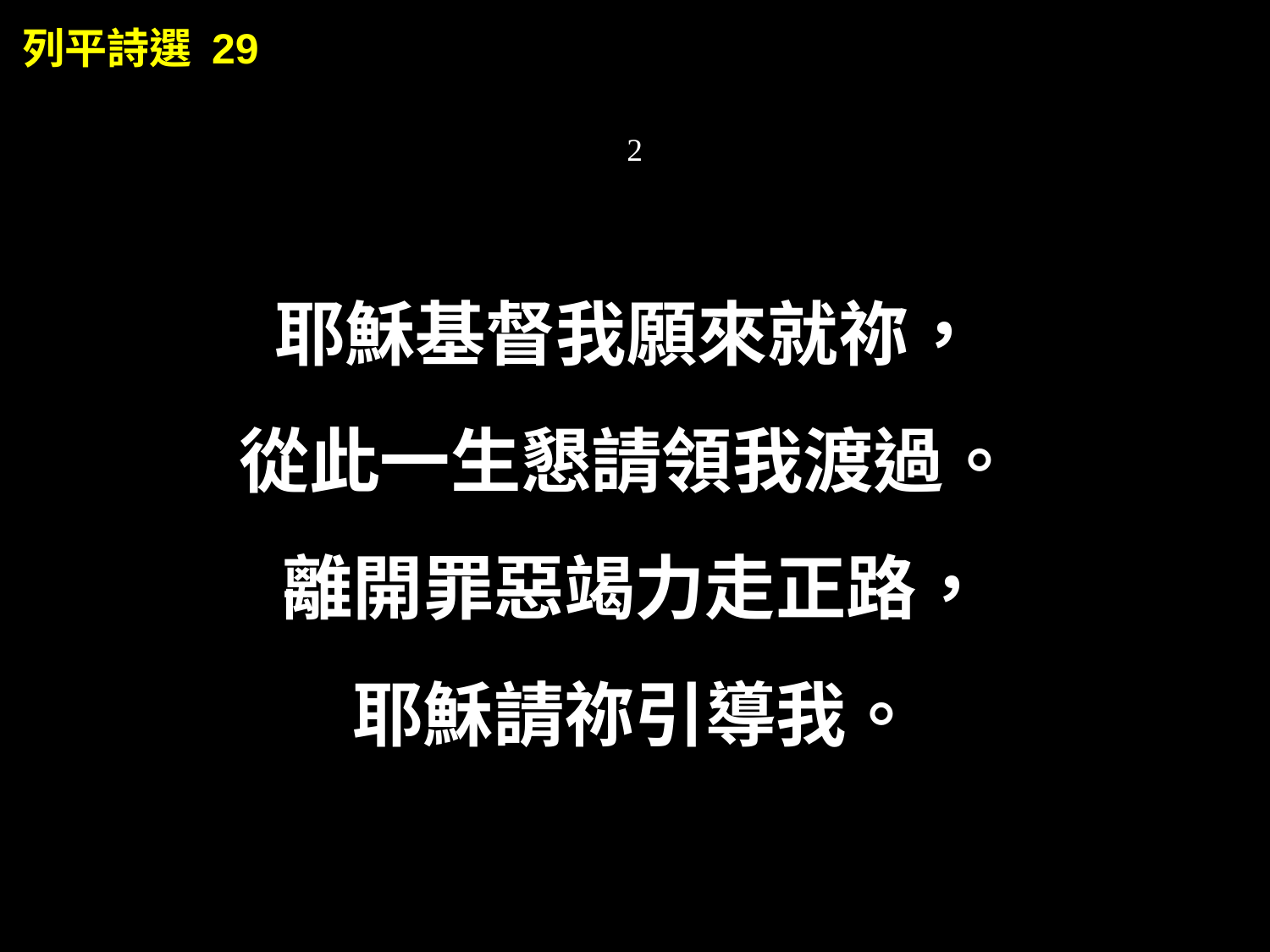

列平詩選 29
2
耶穌基督我願來就祢，
從此一生懇請領我渡過。
離開罪惡竭力走正路，
耶穌請祢引導我。